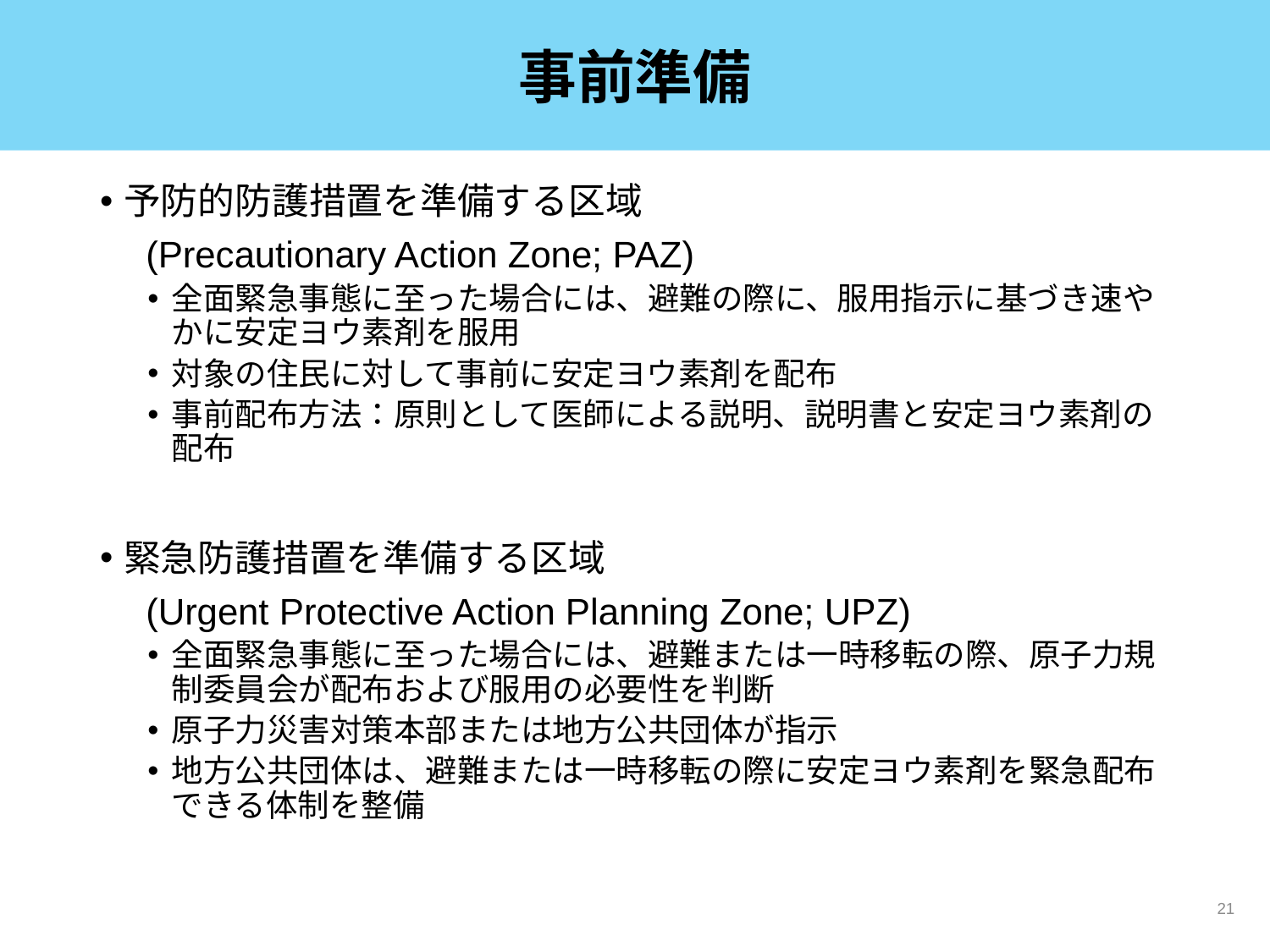

# 事前準備
予防的防護措置を準備する区域
　(Precautionary Action Zone; PAZ)
全面緊急事態に至った場合には、避難の際に、服用指示に基づき速やかに安定ヨウ素剤を服用
対象の住民に対して事前に安定ヨウ素剤を配布
事前配布方法：原則として医師による説明、説明書と安定ヨウ素剤の配布

緊急防護措置を準備する区域
　(Urgent Protective Action Planning Zone; UPZ)
全面緊急事態に至った場合には、避難または一時移転の際、原子力規制委員会が配布および服用の必要性を判断
原子力災害対策本部または地方公共団体が指示
地方公共団体は、避難または一時移転の際に安定ヨウ素剤を緊急配布できる体制を整備
21